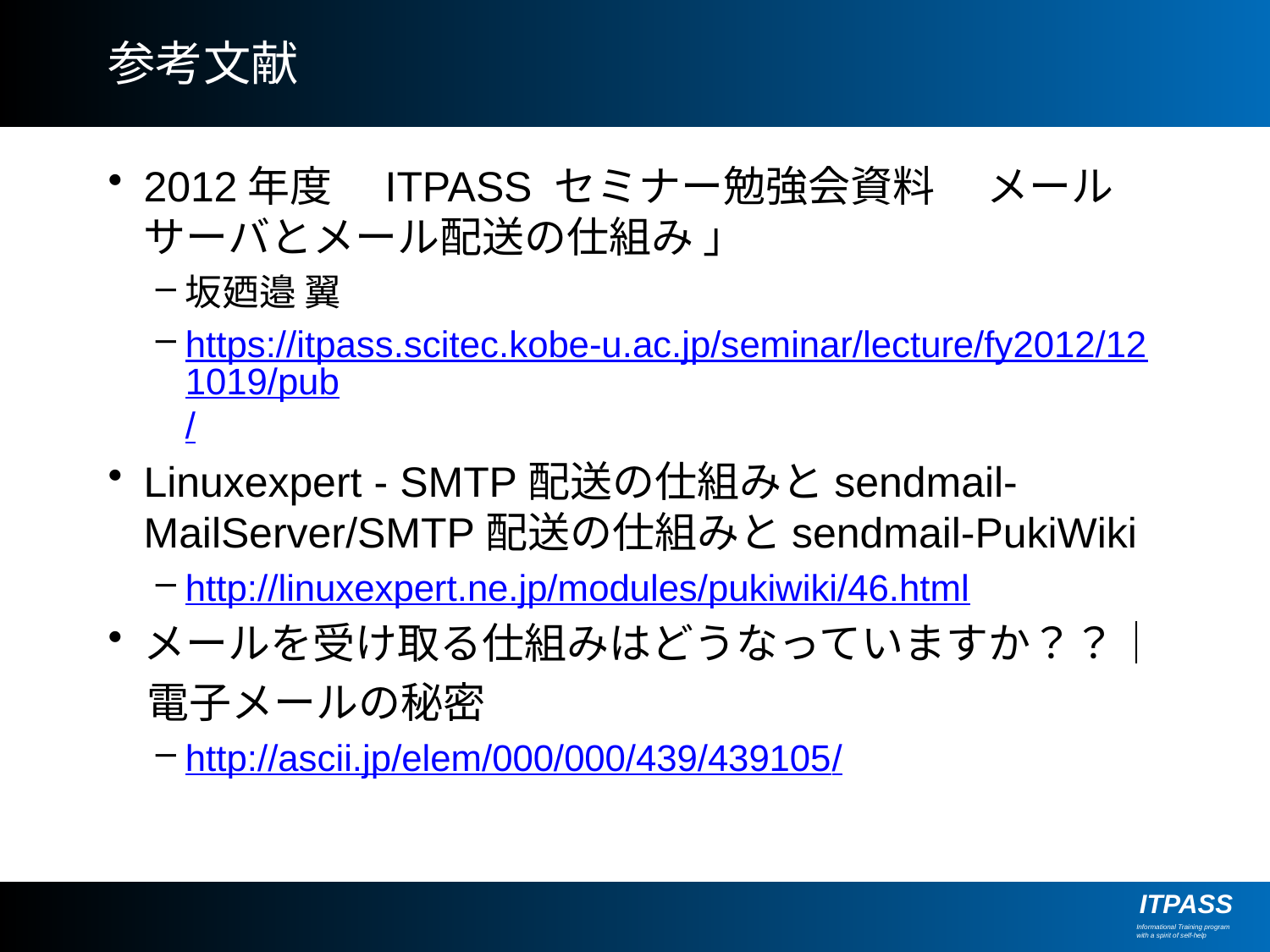

# 参考文献
2012年度　ITPASS セミナー勉強会資料 　メールサーバとメール配送の仕組み 」
坂廼邉 翼
https://itpass.scitec.kobe-u.ac.jp/seminar/lecture/fy2012/121019/pub/
Linuxexpert - SMTP配送の仕組みとsendmail-MailServer/SMTP配送の仕組みとsendmail-PukiWiki
http://linuxexpert.ne.jp/modules/pukiwiki/46.html
メールを受け取る仕組みはどうなっていますか？？｜
   電子メールの秘密
http://ascii.jp/elem/000/000/439/439105/